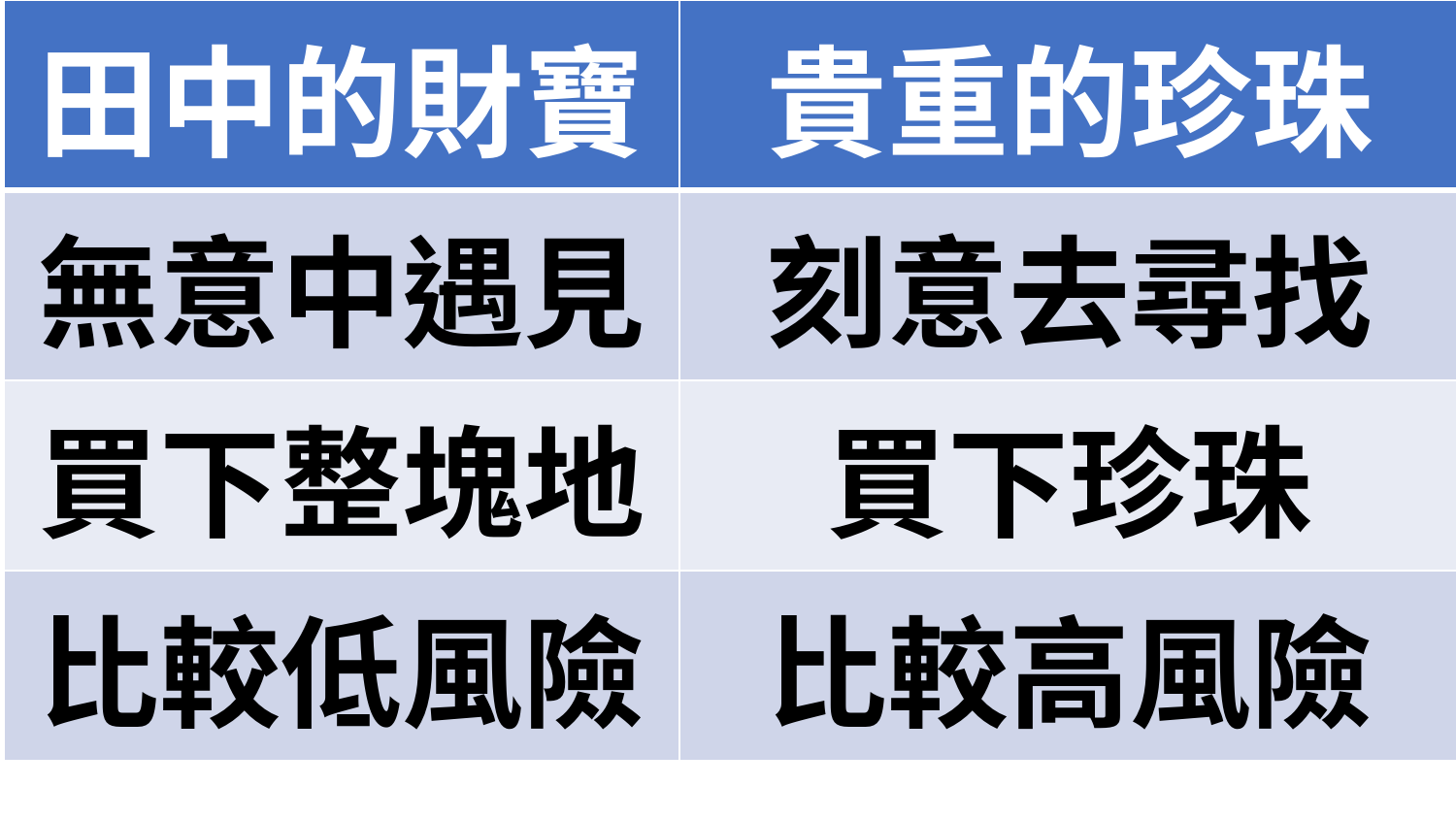

| 田中的財寶 | 貴重的珍珠 |
| --- | --- |
| 無意中遇見 | 刻意去尋找 |
| 買下整塊地 | 買下珍珠 |
| 比較低風險 | 比較高風險 |